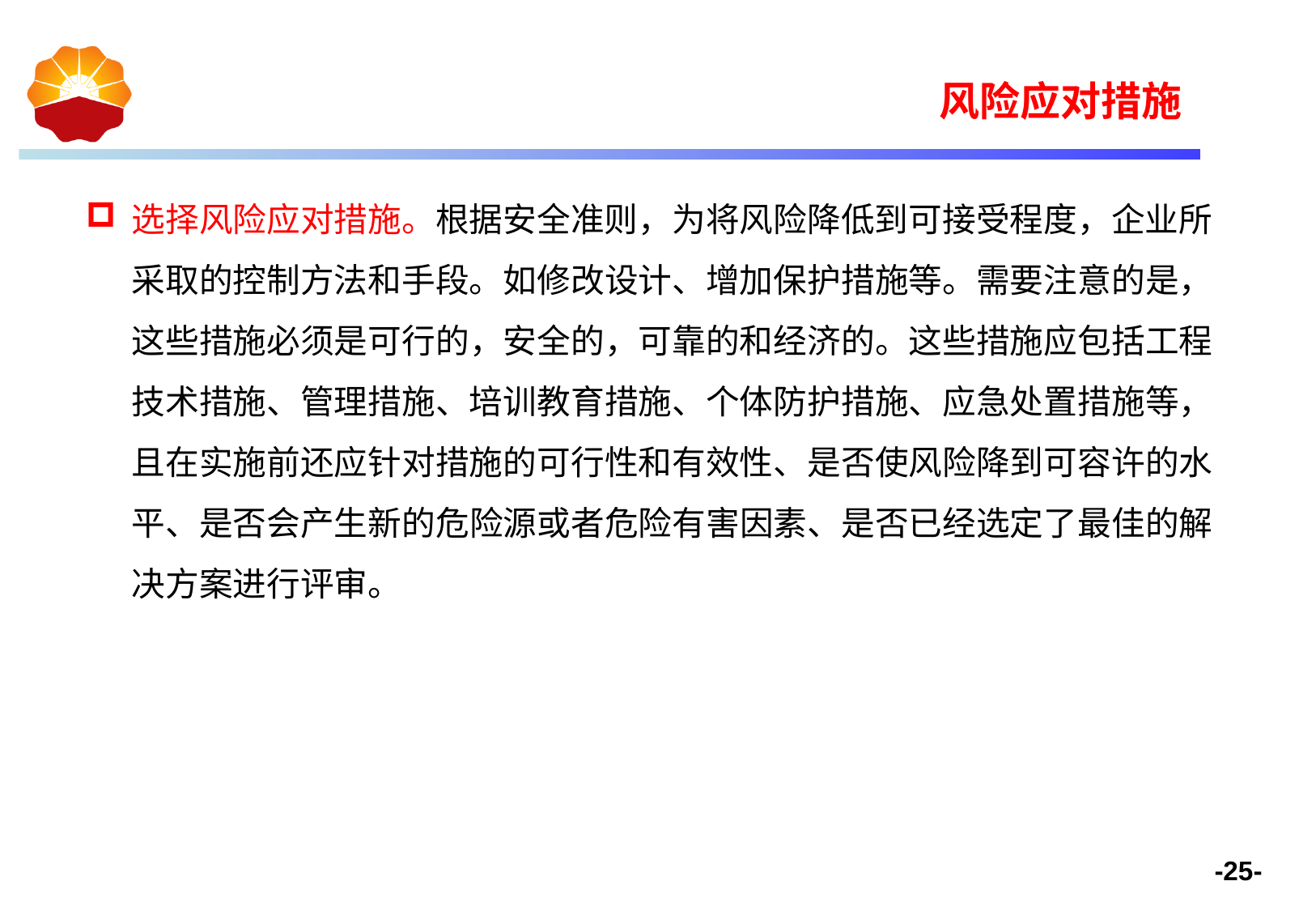

风险应对措施
选择风险应对措施。根据安全准则，为将风险降低到可接受程度，企业所采取的控制方法和手段。如修改设计、增加保护措施等。需要注意的是，这些措施必须是可行的，安全的，可靠的和经济的。这些措施应包括工程技术措施、管理措施、培训教育措施、个体防护措施、应急处置措施等，且在实施前还应针对措施的可行性和有效性、是否使风险降到可容许的水平、是否会产生新的危险源或者危险有害因素、是否已经选定了最佳的解决方案进行评审。